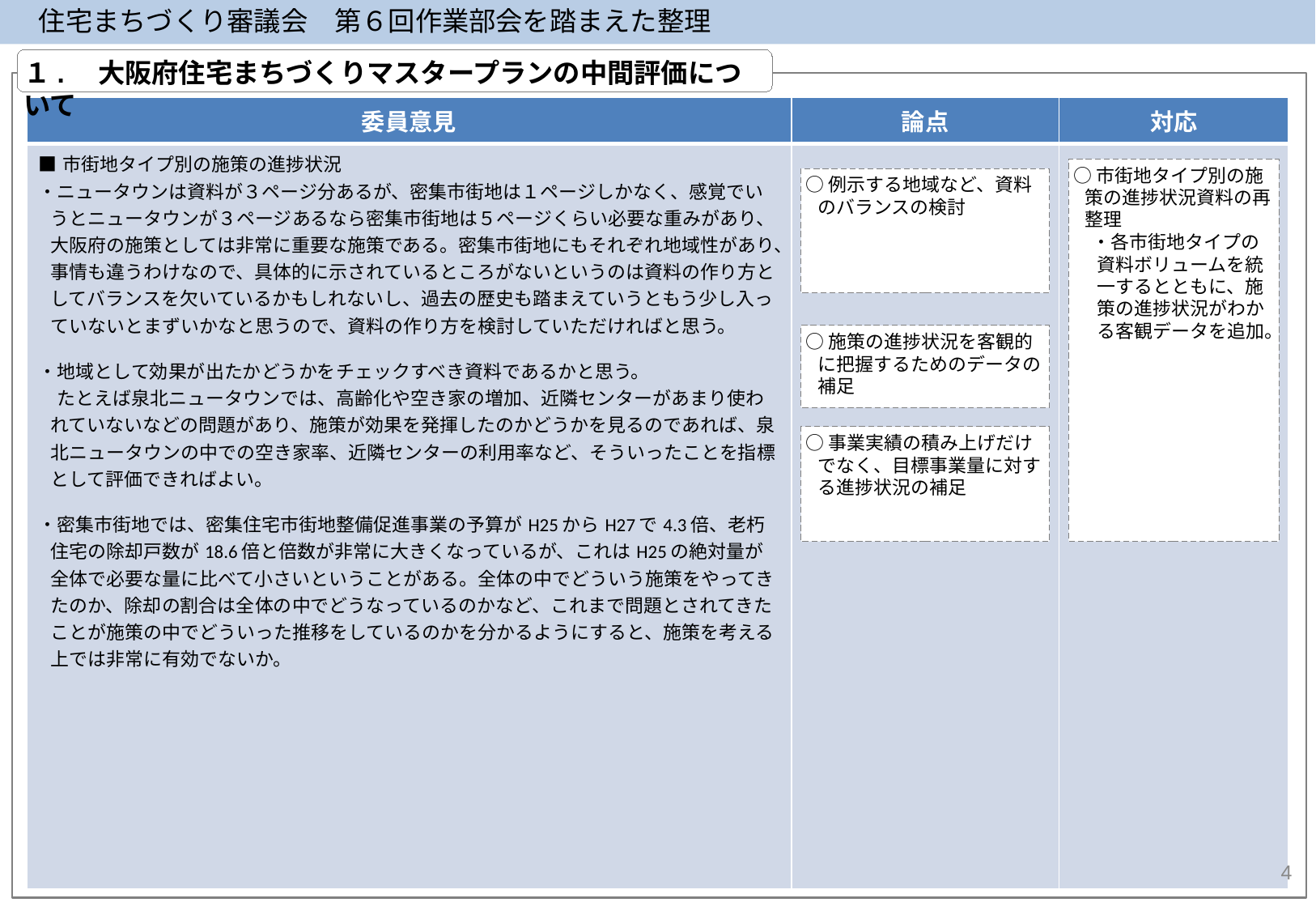

住宅まちづくり審議会　第６回作業部会を踏まえた整理
１.　大阪府住宅まちづくりマスタープランの中間評価について

| 委員意見 | 論点 | 対応 |
| --- | --- | --- |
| ■市街地タイプ別の施策の進捗状況 ・ニュータウンは資料が３ページ分あるが、密集市街地は１ページしかなく、感覚でいうとニュータウンが３ページあるなら密集市街地は５ページくらい必要な重みがあり、大阪府の施策としては非常に重要な施策である。密集市街地にもそれぞれ地域性があり、事情も違うわけなので、具体的に示されているところがないというのは資料の作り方としてバランスを欠いているかもしれないし、過去の歴史も踏まえていうともう少し入っていないとまずいかなと思うので、資料の作り方を検討していただければと思う。   ・地域として効果が出たかどうかをチェックすべき資料であるかと思う。 　たとえば泉北ニュータウンでは、高齢化や空き家の増加、近隣センターがあまり使われていないなどの問題があり、施策が効果を発揮したのかどうかを見るのであれば、泉北ニュータウンの中での空き家率、近隣センターの利用率など、そういったことを指標として評価できればよい。   ・密集市街地では、密集住宅市街地整備促進事業の予算がH25からH27で4.3倍、老朽住宅の除却戸数が18.6倍と倍数が非常に大きくなっているが、これはH25の絶対量が全体で必要な量に比べて小さいということがある。全体の中でどういう施策をやってきたのか、除却の割合は全体の中でどうなっているのかなど、これまで問題とされてきたことが施策の中でどういった推移をしているのかを分かるようにすると、施策を考える上では非常に有効でないか。 |  |  |
○市街地タイプ別の施策の進捗状況資料の再整理
　・各市街地タイプの資料ボリュームを統一するとともに、施策の進捗状況がわかる客観データを追加。

○例示する地域など、資料のバランスの検討

○施策の進捗状況を客観的に把握するためのデータの補足

○事業実績の積み上げだけでなく、目標事業量に対する進捗状況の補足

4